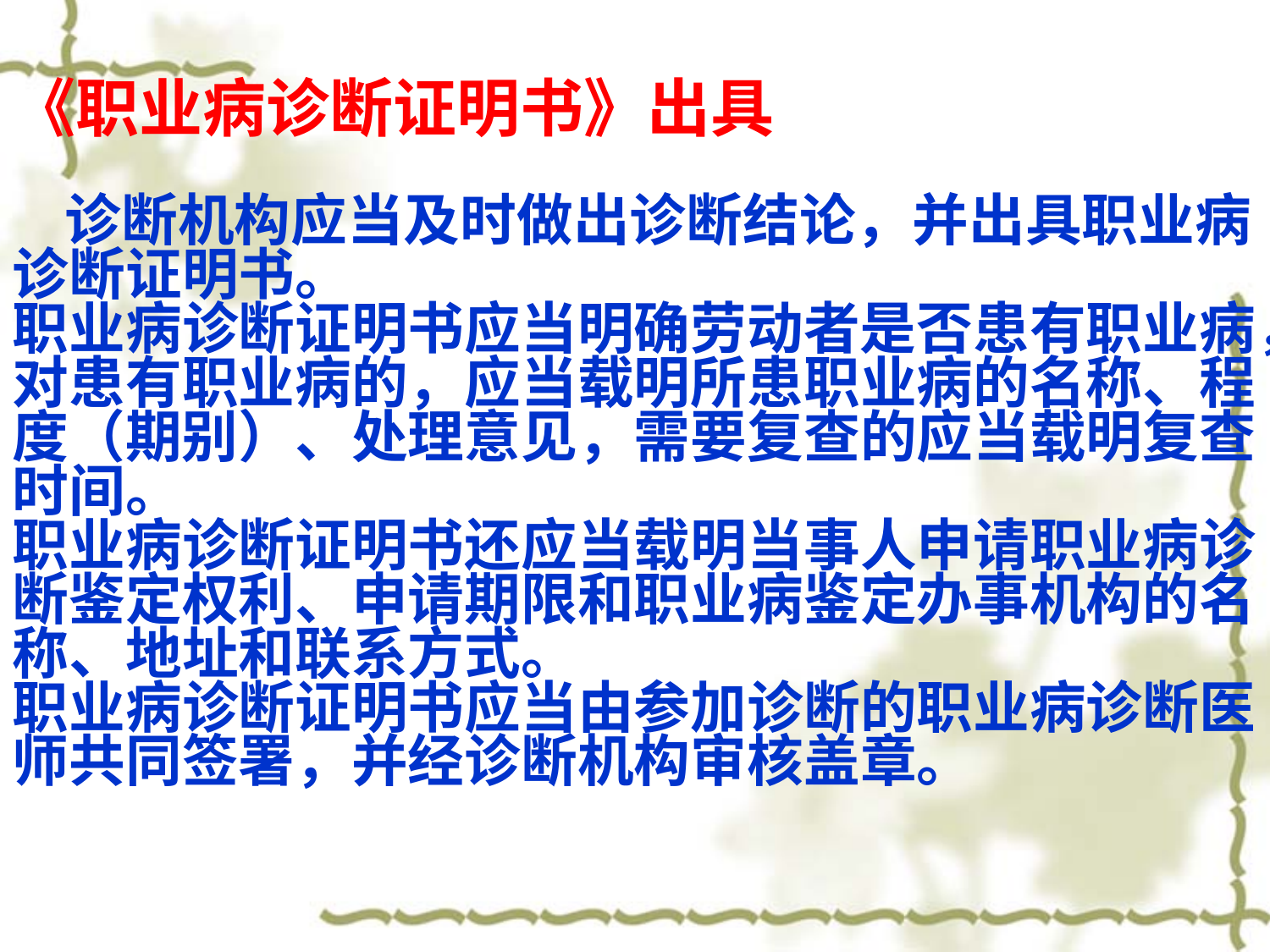

《职业病诊断证明书》出具

   诊断机构应当及时做出诊断结论，并出具职业病诊断证明书。
职业病诊断证明书应当明确劳动者是否患有职业病，对患有职业病的，应当载明所患职业病的名称、程度（期别）、处理意见，需要复查的应当载明复查时间。
职业病诊断证明书还应当载明当事人申请职业病诊断鉴定权利、申请期限和职业病鉴定办事机构的名称、地址和联系方式。
职业病诊断证明书应当由参加诊断的职业病诊断医师共同签署，并经诊断机构审核盖章。